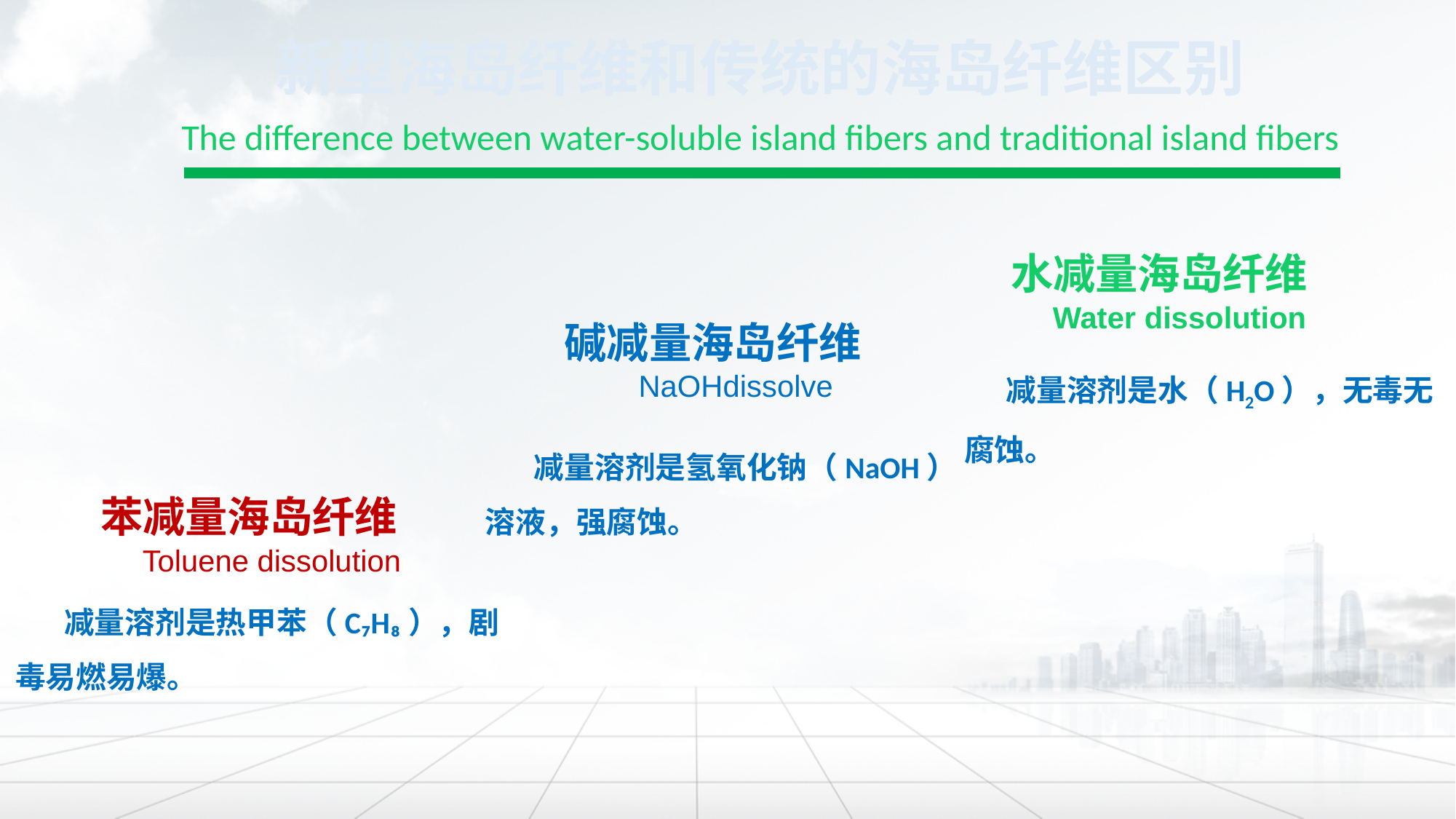

新型海岛纤维和传统的海岛纤维区别
The difference between water-soluble island fibers and traditional island fibers

水减量海岛纤维
     Water dissolution
碱减量海岛纤维
           NaOHdissolve
     减量溶剂是水（H2O），无毒无
腐蚀。
      减量溶剂是氢氧化钠（NaOH）
溶液，强腐蚀。
苯减量海岛纤维
      Toluene dissolution

      减量溶剂是热甲苯（C₇H₈），剧
毒易燃易爆。